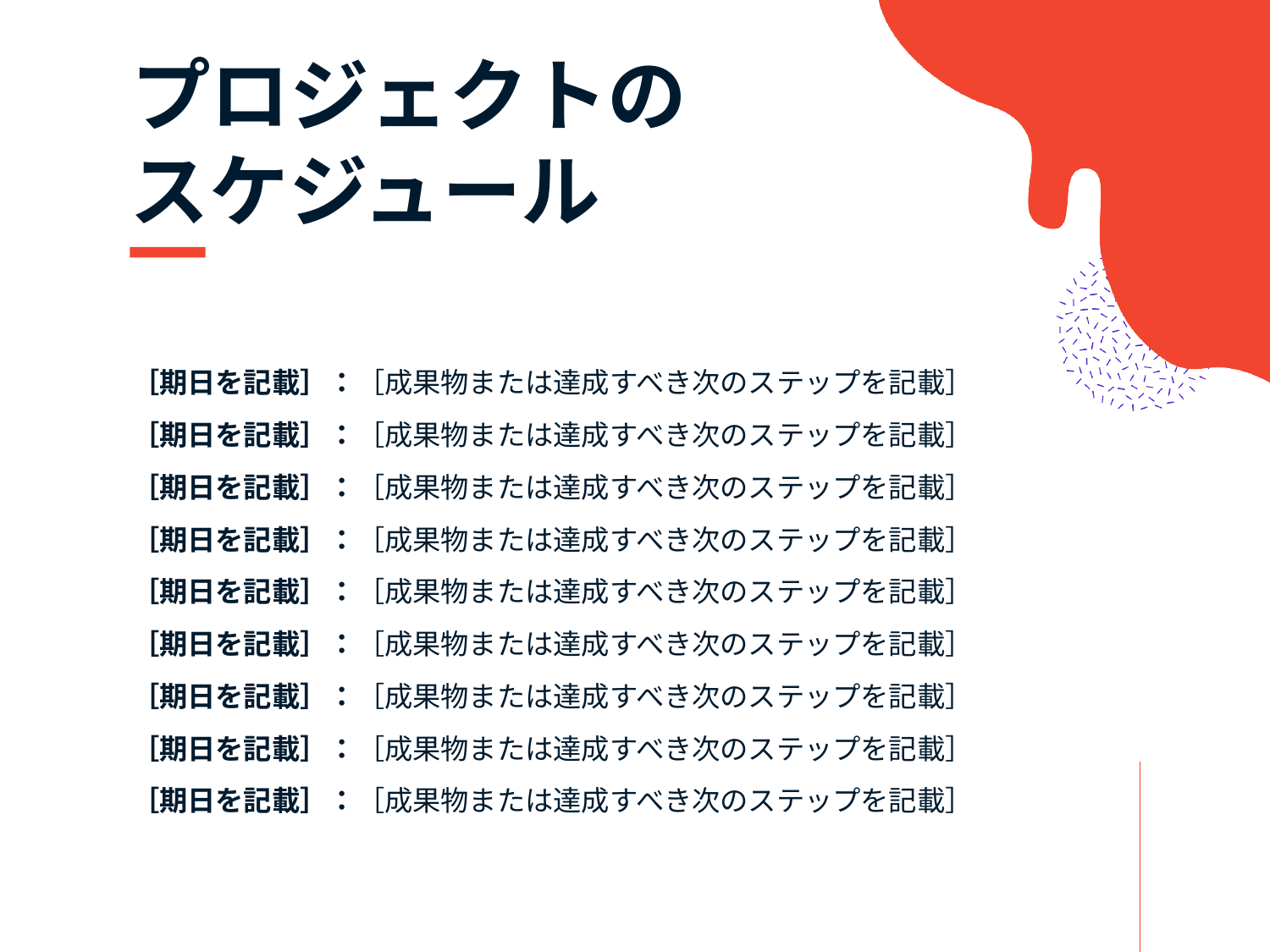

# プロジェクトの スケジュール

［期日を記載］：［成果物または達成すべき次のステップを記載］
［期日を記載］：［成果物または達成すべき次のステップを記載］
［期日を記載］：［成果物または達成すべき次のステップを記載］
［期日を記載］：［成果物または達成すべき次のステップを記載］
［期日を記載］：［成果物または達成すべき次のステップを記載］
［期日を記載］：［成果物または達成すべき次のステップを記載］
［期日を記載］：［成果物または達成すべき次のステップを記載］
［期日を記載］：［成果物または達成すべき次のステップを記載］
［期日を記載］：［成果物または達成すべき次のステップを記載］